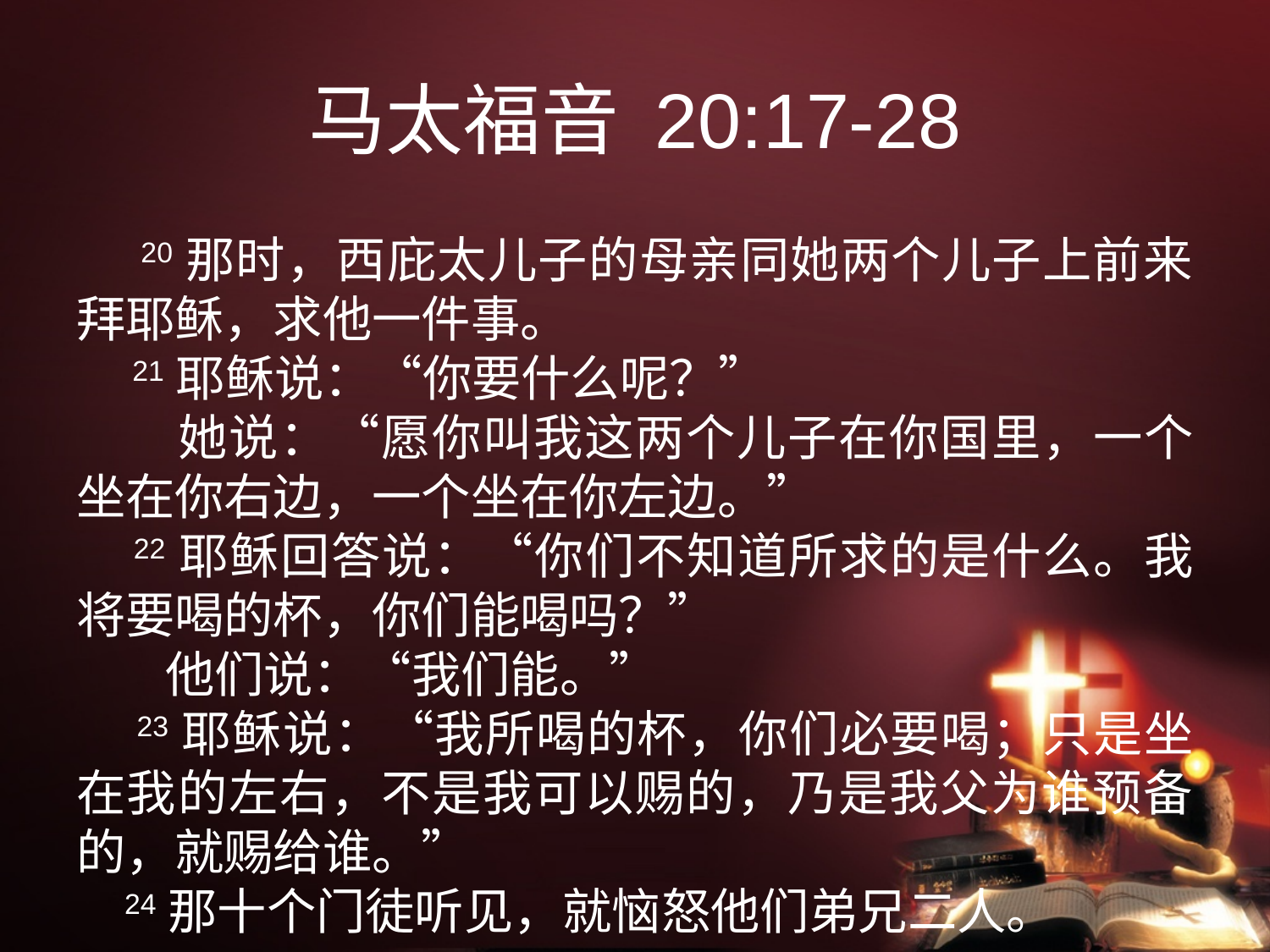

# 马太福音 20:17-28
       20那时，西庇太儿子的母亲同她两个儿子上前来拜耶稣，求他一件事。
       21耶稣说：“你要什么呢？”
       她说：“愿你叫我这两个儿子在你国里，一个坐在你右边，一个坐在你左边。”
      22耶稣回答说：“你们不知道所求的是什么。我将要喝的杯，你们能喝吗？”
       他们说：“我们能。”
    23耶稣说：“我所喝的杯，你们必要喝；只是坐在我的左右，不是我可以赐的，乃是我父为谁预备的，就赐给谁。”
      24那十个门徒听见，就恼怒他们弟兄二人。